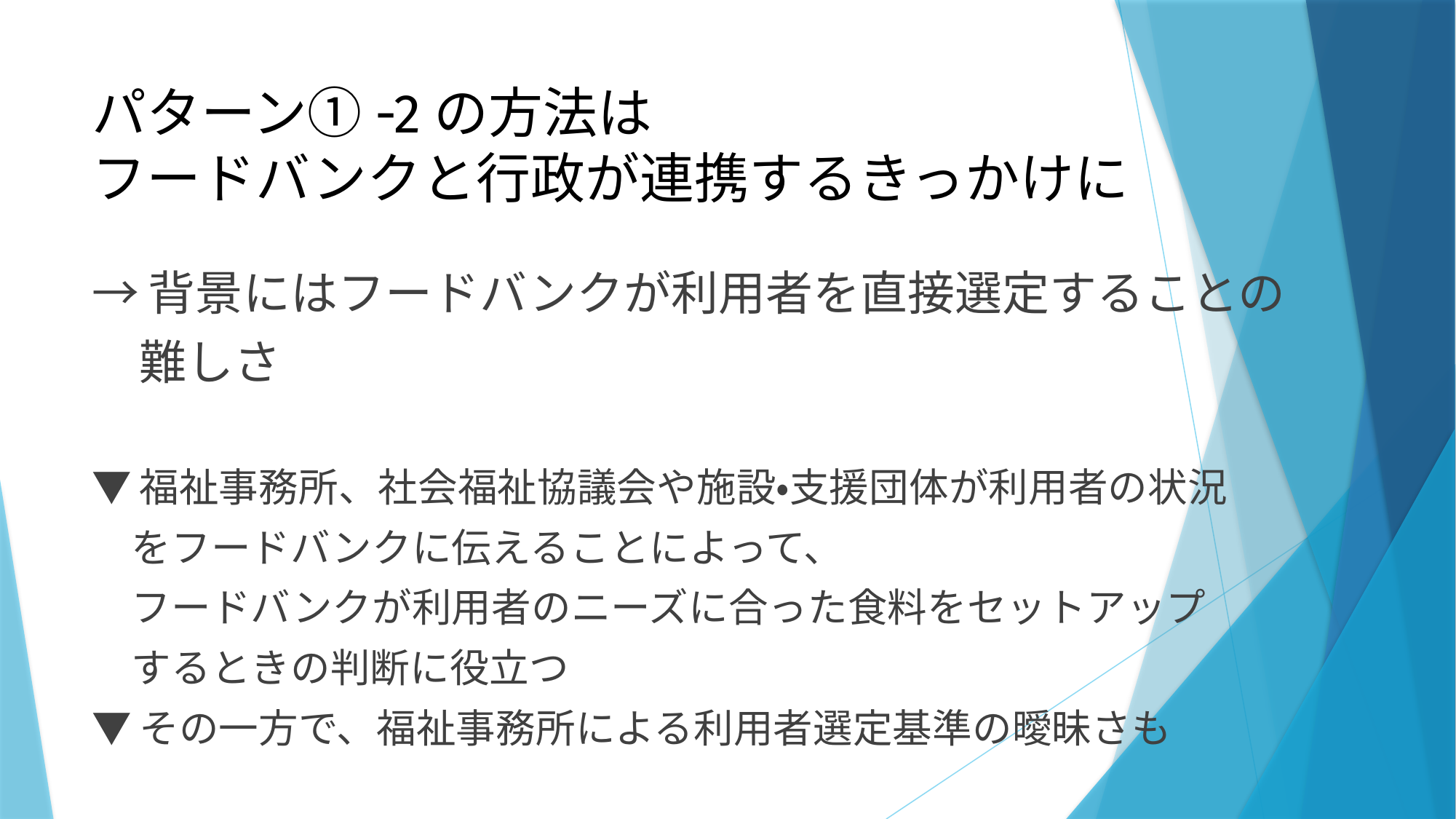

# パターン①-2の方法は フードバンクと行政が連携するきっかけに
→背景にはフードバンクが利用者を直接選定することの
　難しさ

▼福祉事務所、社会福祉協議会や施設・支援団体が利用者の状況
　をフードバンクに伝えることによって、
　フードバンクが利用者のニーズに合った食料をセットアップ
　するときの判断に役立つ
▼その一方で、福祉事務所による利用者選定基準の曖昧さも